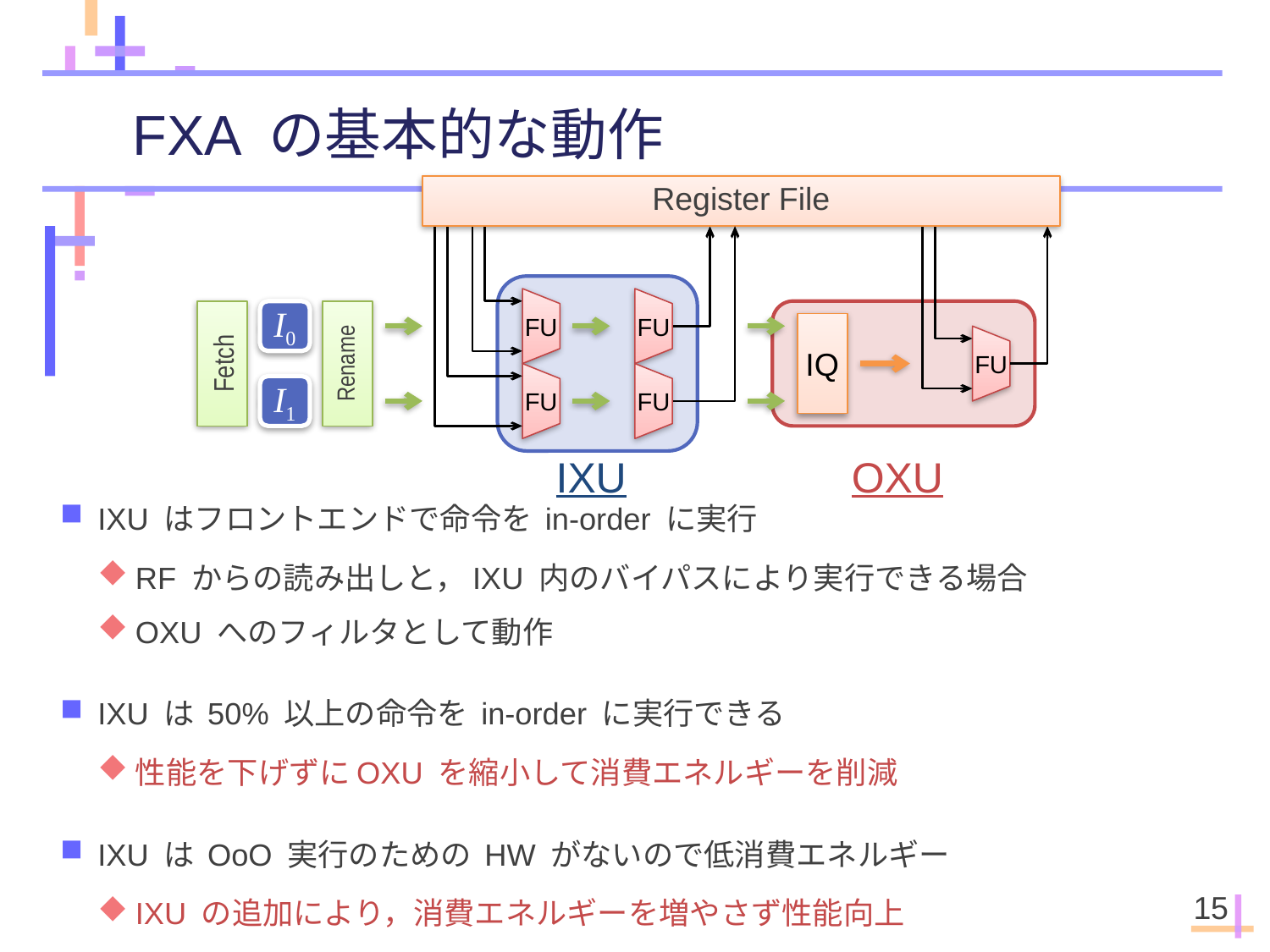

# FXA の基本的な動作
Register File

I2
I4
I6
I8
I10
I12
Fetch
I0
Rename

FU
FU
IQ
FU
I3
I5
I7
I9
I11
I13
I1
FU
FU
IXU
OXU
IXU はフロントエンドで命令を in-order に実行
RF からの読み出しと，IXU 内のバイパスにより実行できる場合
OXU へのフィルタとして動作
IXU は 50% 以上の命令を in-order に実行できる
性能を下げずにOXU を縮小して消費エネルギーを削減
IXU は OoO 実行のための HW がないので低消費エネルギー
IXU の追加により，消費エネルギーを増やさず性能向上
15